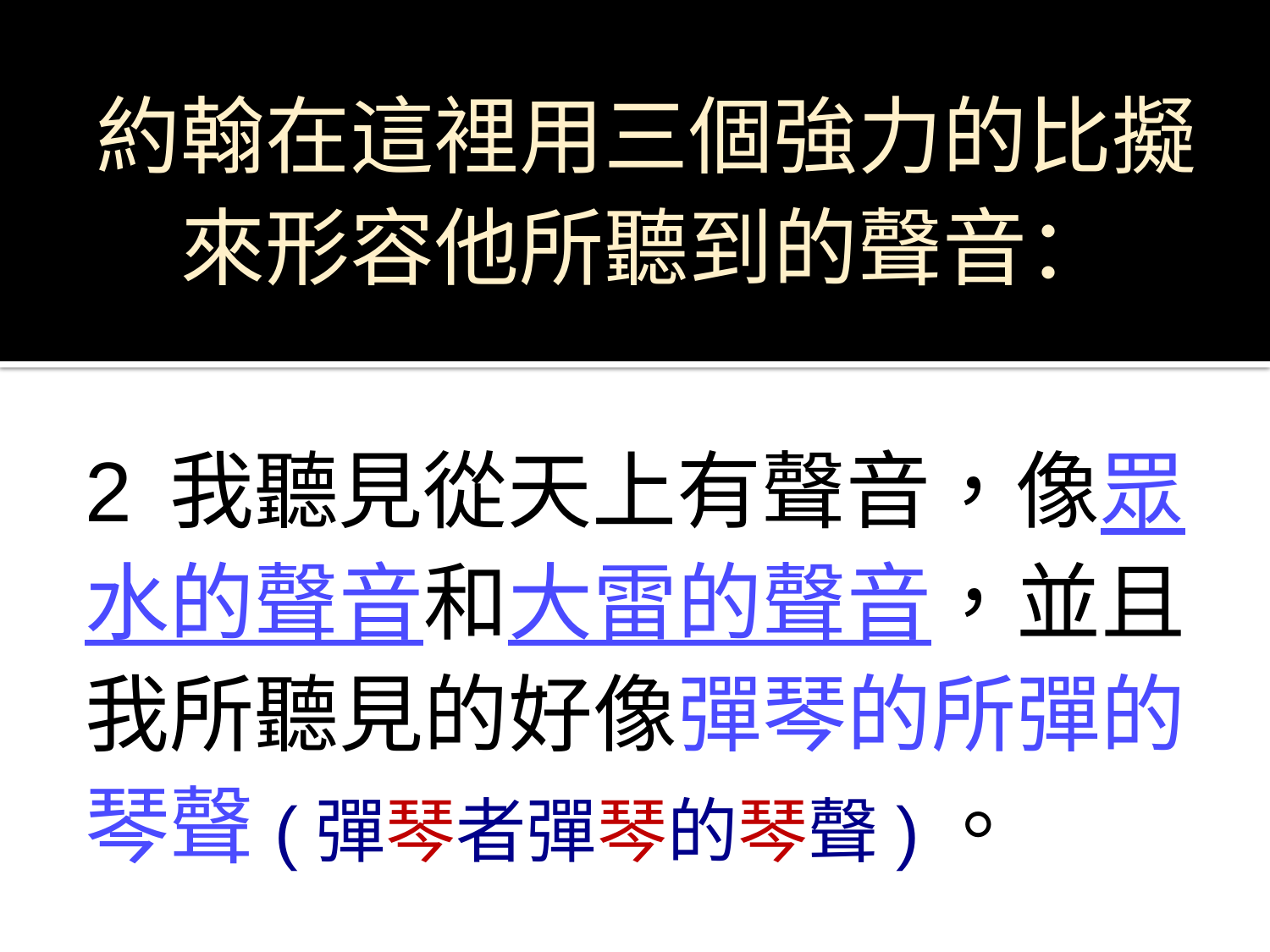

# 約翰在這裡用三個強力的比擬來形容他所聽到的聲音：
2 我聽見從天上有聲音，像眾水的聲音和大雷的聲音，並且我所聽見的好像彈琴的所彈的琴聲(彈琴者彈琴的琴聲)。